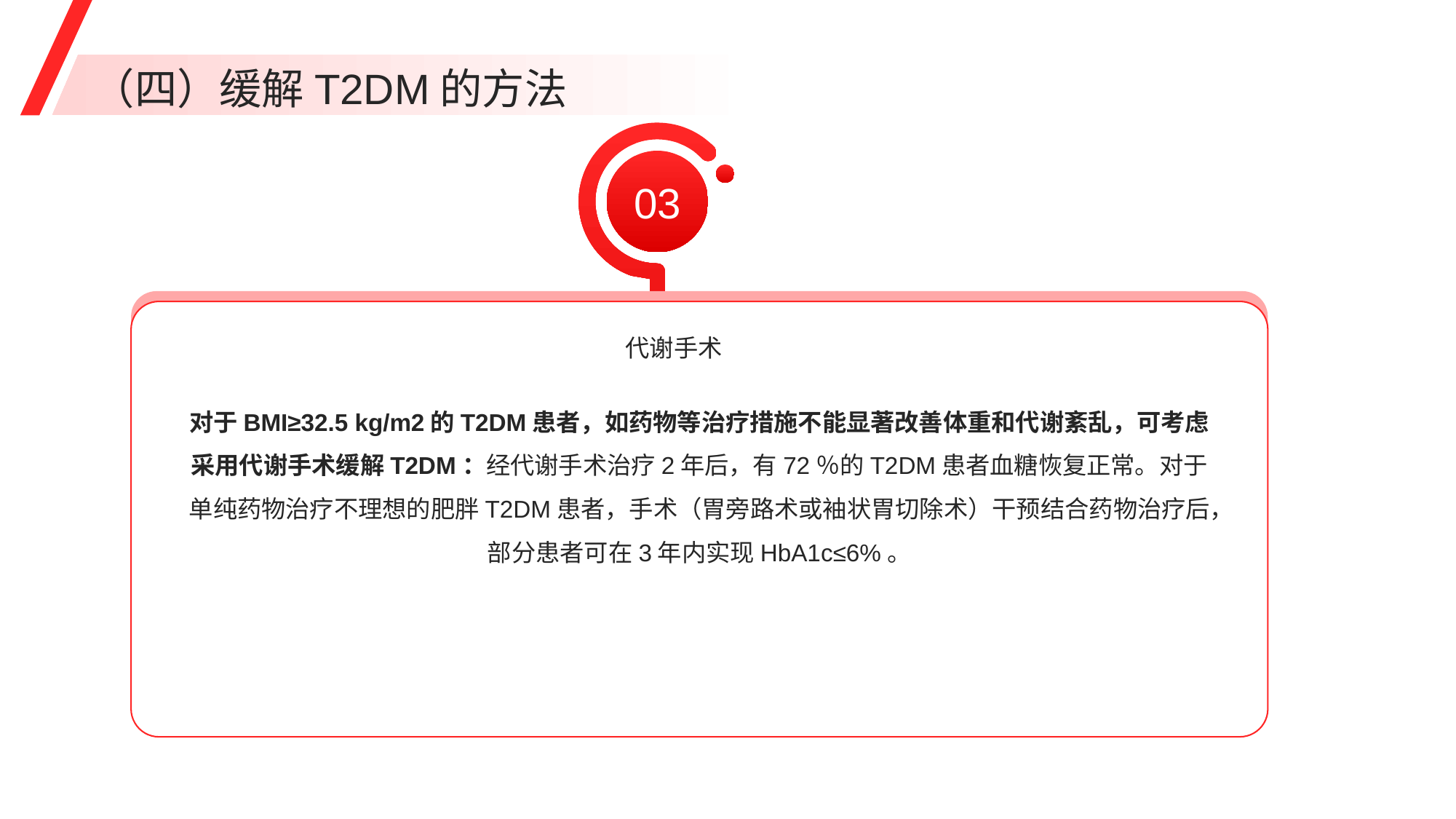

（四）缓解T2DM的方法

03

代谢手术
对于BMI≥32.5 kg/m2的T2DM患者，如药物等治疗措施不能显著改善体重和代谢紊乱，可考虑采用代谢手术缓解T2DM：经代谢手术治疗2年后，有72％的T2DM患者血糖恢复正常。对于单纯药物治疗不理想的肥胖T2DM患者，手术（胃旁路术或袖状胃切除术）干预结合药物治疗后，部分患者可在3年内实现HbA1c≤6%。